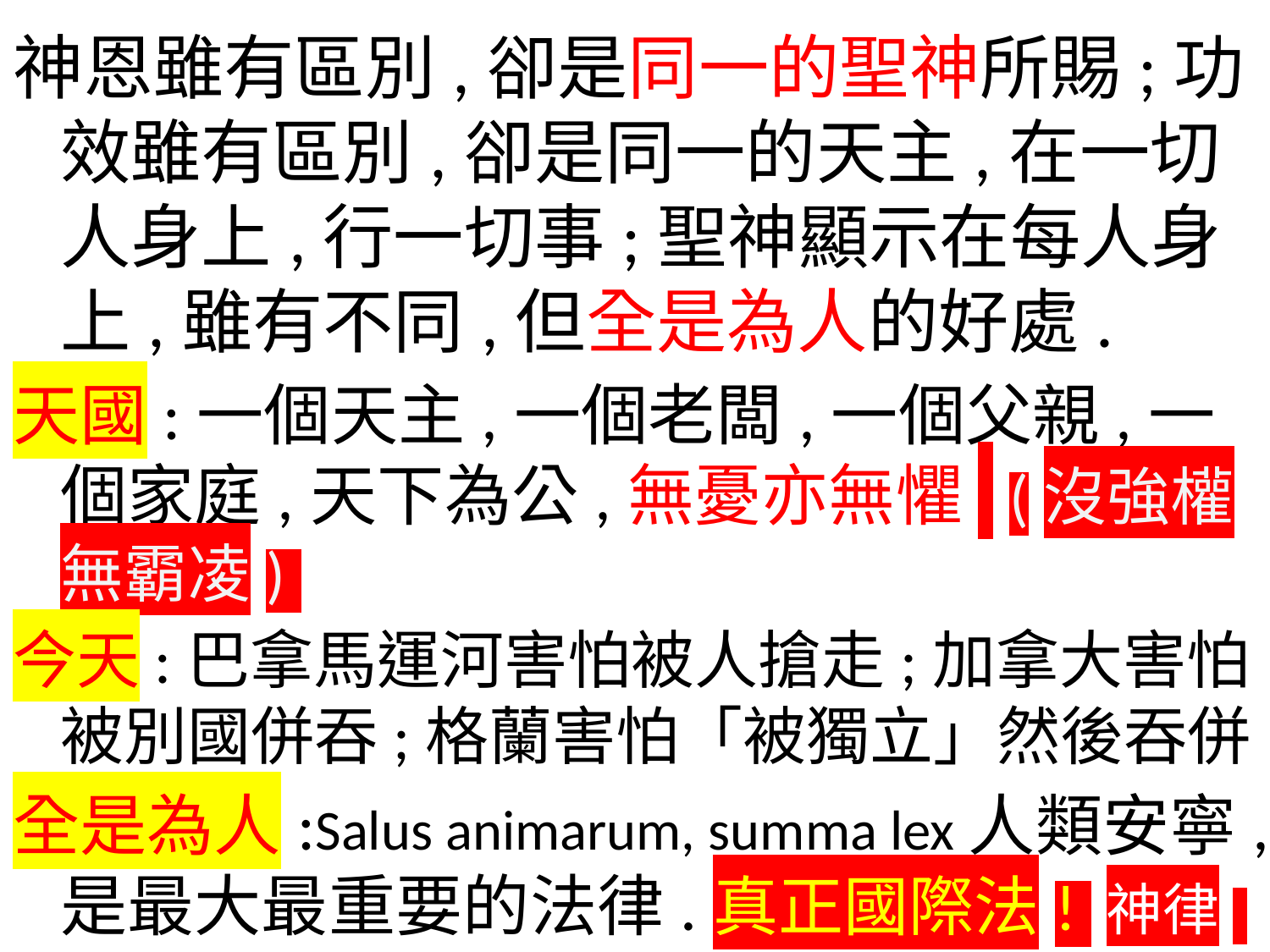

神恩雖有區別,卻是同一的聖神所賜;功效雖有區別,卻是同一的天主,在一切人身上,行一切事;聖神顯示在每人身上,雖有不同,但全是為人的好處.
天國:一個天主,一個老闆,一個父親,一個家庭,天下為公,無憂亦無懼  (沒強權 無霸凌).
今天:巴拿馬運河害怕被人搶走;加拿大害怕被別國併吞;格蘭害怕「被獨立」然後吞併
全是為人:Salus animarum, summa lex人類安寧,是最大最重要的法律.真正國際法! 神律.